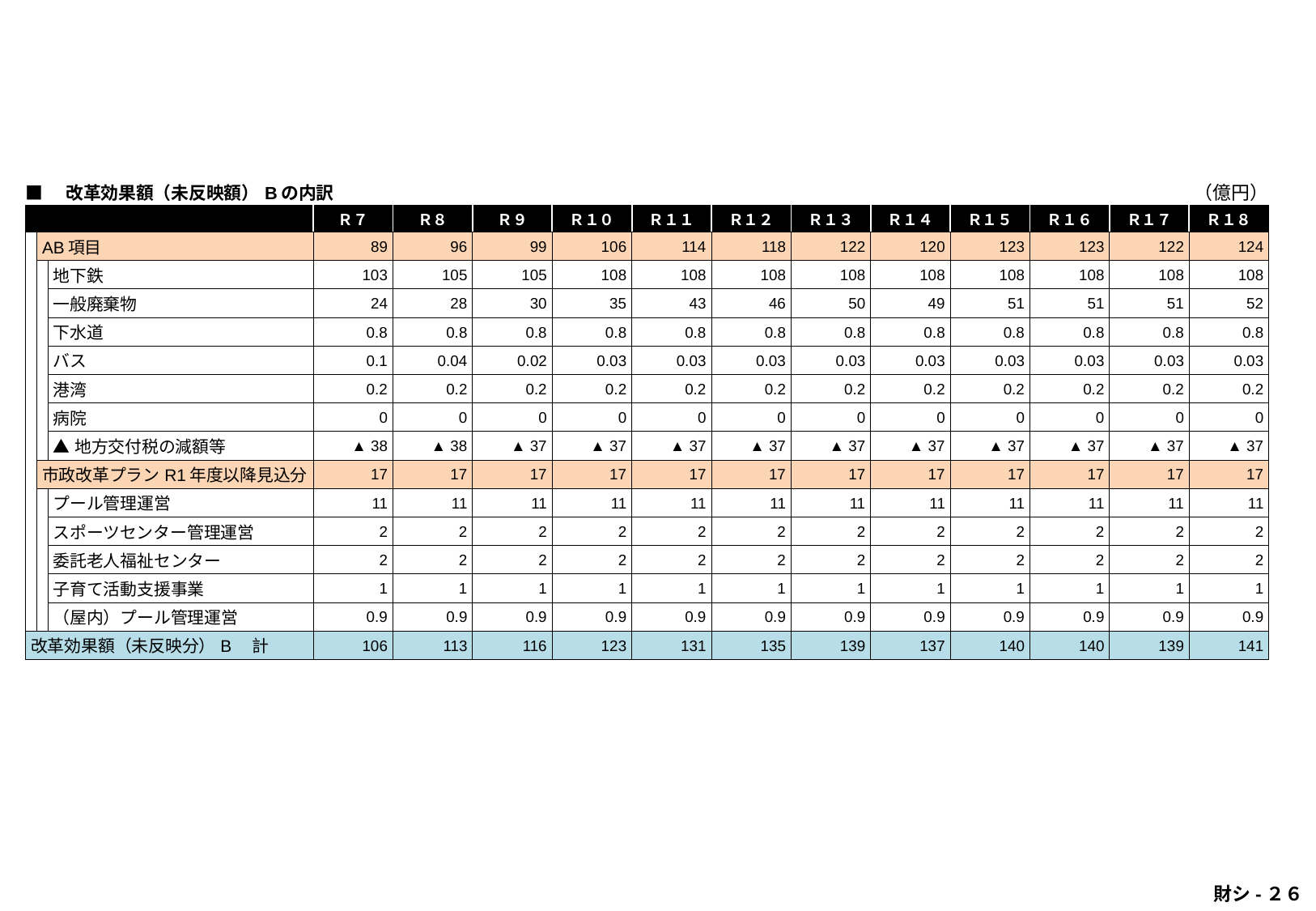

| ■　改革効果額（未反映額）Bの内訳 |  |  |  |  |  |  |  |  |  |  |  |  |  | （億円） |  |
| --- | --- | --- | --- | --- | --- | --- | --- | --- | --- | --- | --- | --- | --- | --- | --- |
|  |  |  |  | Ｒ７ | Ｒ８ | Ｒ９ | Ｒ１０ | Ｒ１１ | Ｒ１２ | Ｒ１３ | Ｒ１４ | Ｒ１５ | Ｒ１６ | Ｒ１７ | Ｒ１８ |
|  | AB項目 |  |  | 89 | 96 | 99 | 106 | 114 | 118 | 122 | 120 | 123 | 123 | 122 | 124 |
|  |  | 地下鉄 |  | 103 | 105 | 105 | 108 | 108 | 108 | 108 | 108 | 108 | 108 | 108 | 108 |
|  |  | 一般廃棄物 |  | 24 | 28 | 30 | 35 | 43 | 46 | 50 | 49 | 51 | 51 | 51 | 52 |
|  |  | 下水道 |  | 0.8 | 0.8 | 0.8 | 0.8 | 0.8 | 0.8 | 0.8 | 0.8 | 0.8 | 0.8 | 0.8 | 0.8 |
|  |  | バス |  | 0.1 | 0.04 | 0.02 | 0.03 | 0.03 | 0.03 | 0.03 | 0.03 | 0.03 | 0.03 | 0.03 | 0.03 |
|  |  | 港湾 |  | 0.2 | 0.2 | 0.2 | 0.2 | 0.2 | 0.2 | 0.2 | 0.2 | 0.2 | 0.2 | 0.2 | 0.2 |
|  |  | 病院 |  | 0 | 0 | 0 | 0 | 0 | 0 | 0 | 0 | 0 | 0 | 0 | 0 |
|  |  | ▲地方交付税の減額等 |  | ▲ 38 | ▲ 38 | ▲ 37 | ▲ 37 | ▲ 37 | ▲ 37 | ▲ 37 | ▲ 37 | ▲ 37 | ▲ 37 | ▲ 37 | ▲ 37 |
|  | 市政改革プランR1年度以降見込分 |  |  | 17 | 17 | 17 | 17 | 17 | 17 | 17 | 17 | 17 | 17 | 17 | 17 |
|  |  | プール管理運営 |  | 11 | 11 | 11 | 11 | 11 | 11 | 11 | 11 | 11 | 11 | 11 | 11 |
|  |  | スポーツセンター管理運営 |  | 2 | 2 | 2 | 2 | 2 | 2 | 2 | 2 | 2 | 2 | 2 | 2 |
|  |  | 委託老人福祉センター |  | 2 | 2 | 2 | 2 | 2 | 2 | 2 | 2 | 2 | 2 | 2 | 2 |
|  |  | 子育て活動支援事業 |  | 1 | 1 | 1 | 1 | 1 | 1 | 1 | 1 | 1 | 1 | 1 | 1 |
|  |  | （屋内）プール管理運営 |  | 0.9 | 0.9 | 0.9 | 0.9 | 0.9 | 0.9 | 0.9 | 0.9 | 0.9 | 0.9 | 0.9 | 0.9 |
| 改革効果額（未反映分）B　計 |  |  |  | 106 | 113 | 116 | 123 | 131 | 135 | 139 | 137 | 140 | 140 | 139 | 141 |
 財シ-２６